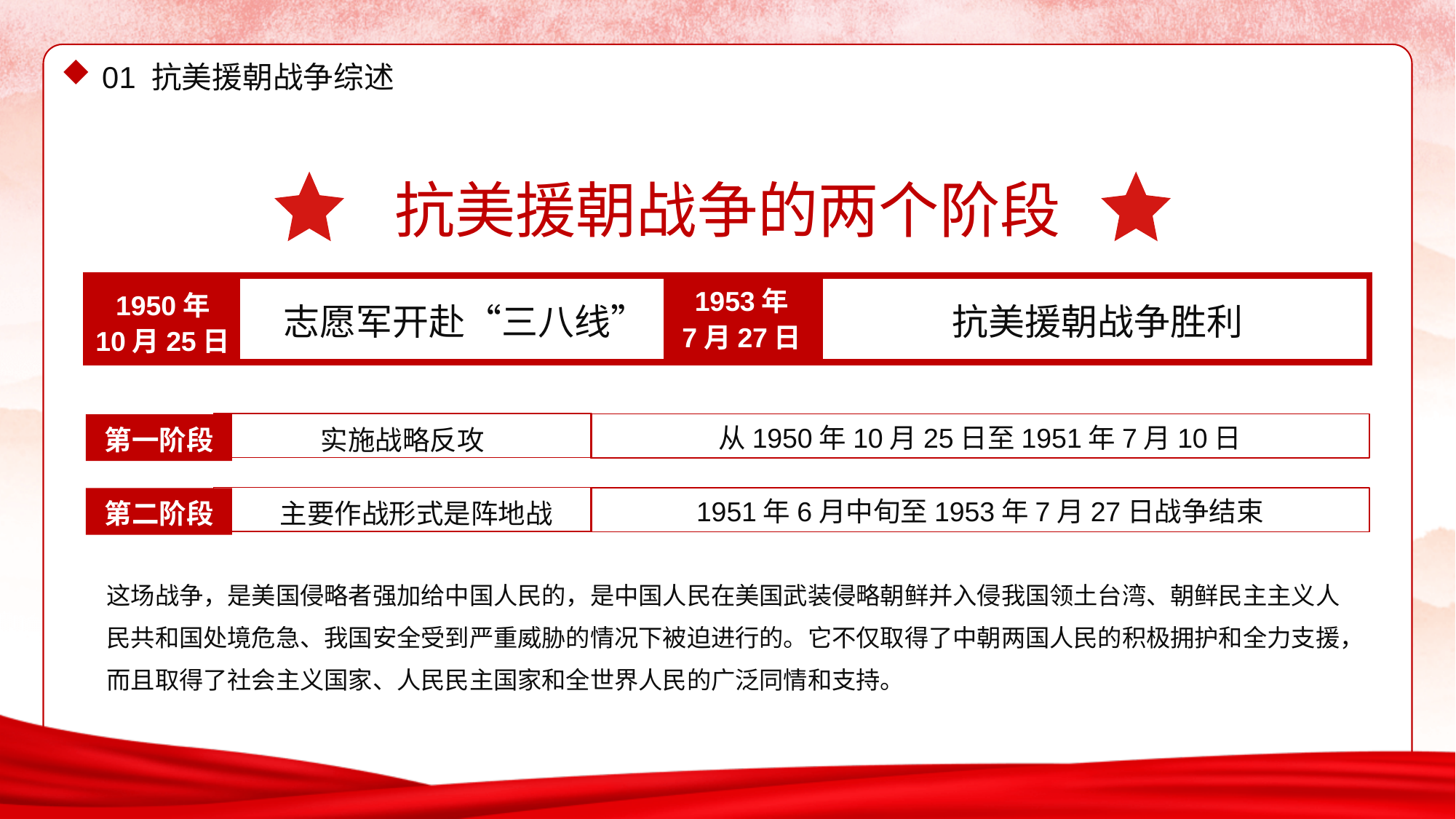

抗美援朝战争的两个阶段

|  |  |  |  |
| --- | --- | --- | --- |
1953年
7月27日
1950年
10月25日
志愿军开赴“三八线”
抗美援朝战争胜利

实施战略反攻
第一阶段
从1950年10月25日至1951年7月10日

主要作战形式是阵地战
第二阶段
1951年6月中旬至1953年7月27日战争结束
这场战争，是美国侵略者强加给中国人民的，是中国人民在美国武装侵略朝鲜并入侵我国领土台湾、朝鲜民主主义人民共和国处境危急、我国安全受到严重威胁的情况下被迫进行的。它不仅取得了中朝两国人民的积极拥护和全力支援，而且取得了社会主义国家、人民民主国家和全世界人民的广泛同情和支持。